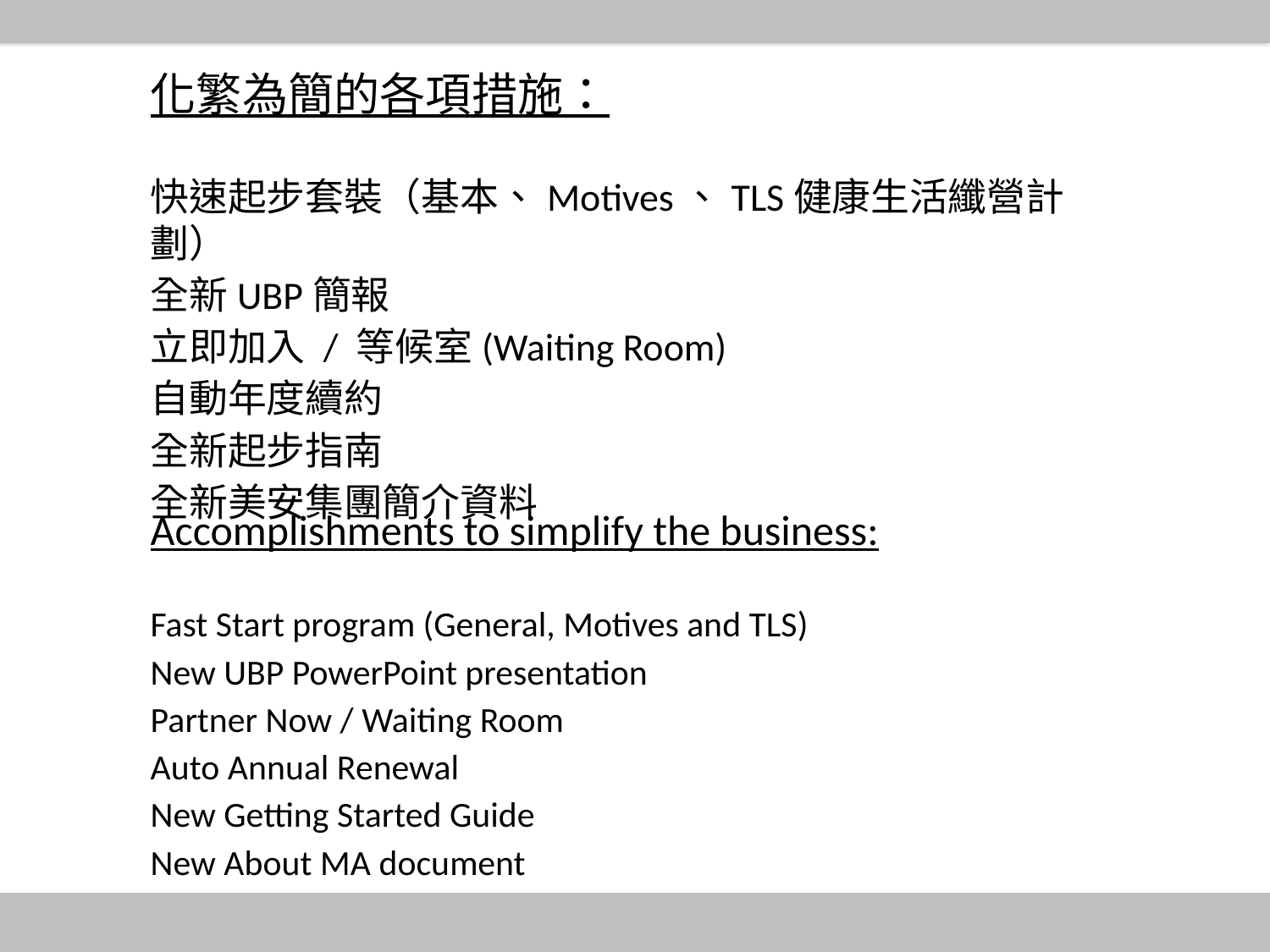

化繁為簡的各項措施：

快速起步套裝（基本、Motives、TLS健康生活纖營計劃）
全新UBP簡報
立即加入 / 等候室(Waiting Room)
自動年度續約
全新起步指南
全新美安集團簡介資料
Accomplishments to simplify the business:

Fast Start program (General, Motives and TLS)
New UBP PowerPoint presentation
Partner Now / Waiting Room
Auto Annual Renewal
New Getting Started Guide
New About MA document